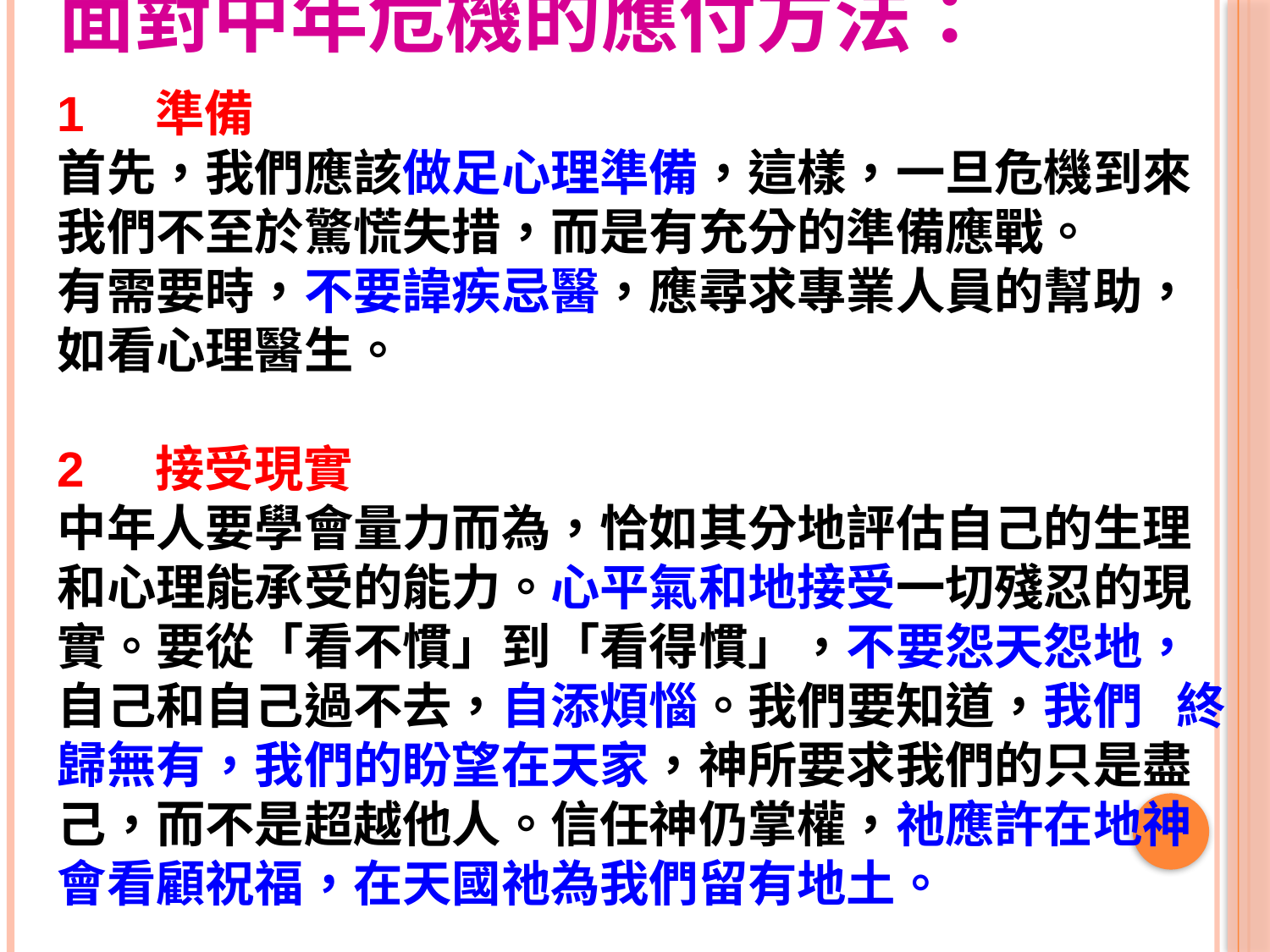

面對中年危機的應付方法：
     準備
首先，我們應該做足心理準備，這樣，一旦危機到來我們不至於驚慌失措，而是有充分的準備應戰。
有需要時，不要諱疾忌醫，應尋求專業人員的幫助，如看心理醫生。

     接受現實
中年人要學會量力而為，恰如其分地評估自己的生理和心理能承受的能力。心平氣和地接受一切殘忍的現實。要從「看不慣」到「看得慣」，不要怨天怨地，自己和自己過不去，自添煩惱。我們要知道，我們   終歸無有，我們的盼望在天家，神所要求我們的只是盡己，而不是超越他人。信任神仍掌權，祂應許在地神會看顧祝福，在天國祂為我們留有地土。